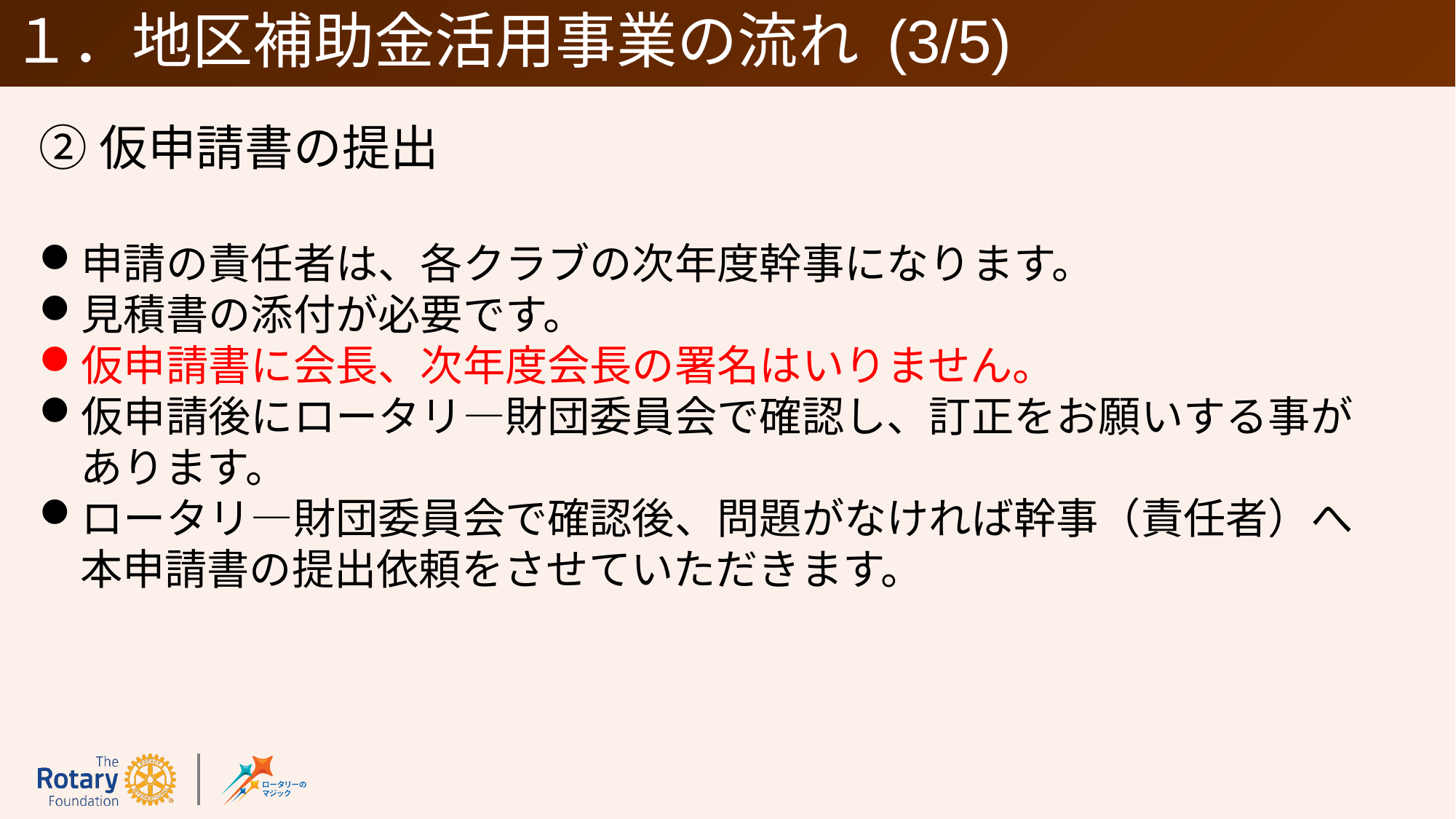

# １．地区補助金活用事業の流れ (3/5)
②仮申請書の提出
申請の責任者は、各クラブの次年度幹事になります。
見積書の添付が必要です。
仮申請書に会長、次年度会長の署名はいりません。
仮申請後にロータリ―財団委員会で確認し、訂正をお願いする事があります。
ロータリ―財団委員会で確認後、問題がなければ幹事（責任者）へ本申請書の提出依頼をさせていただきます。